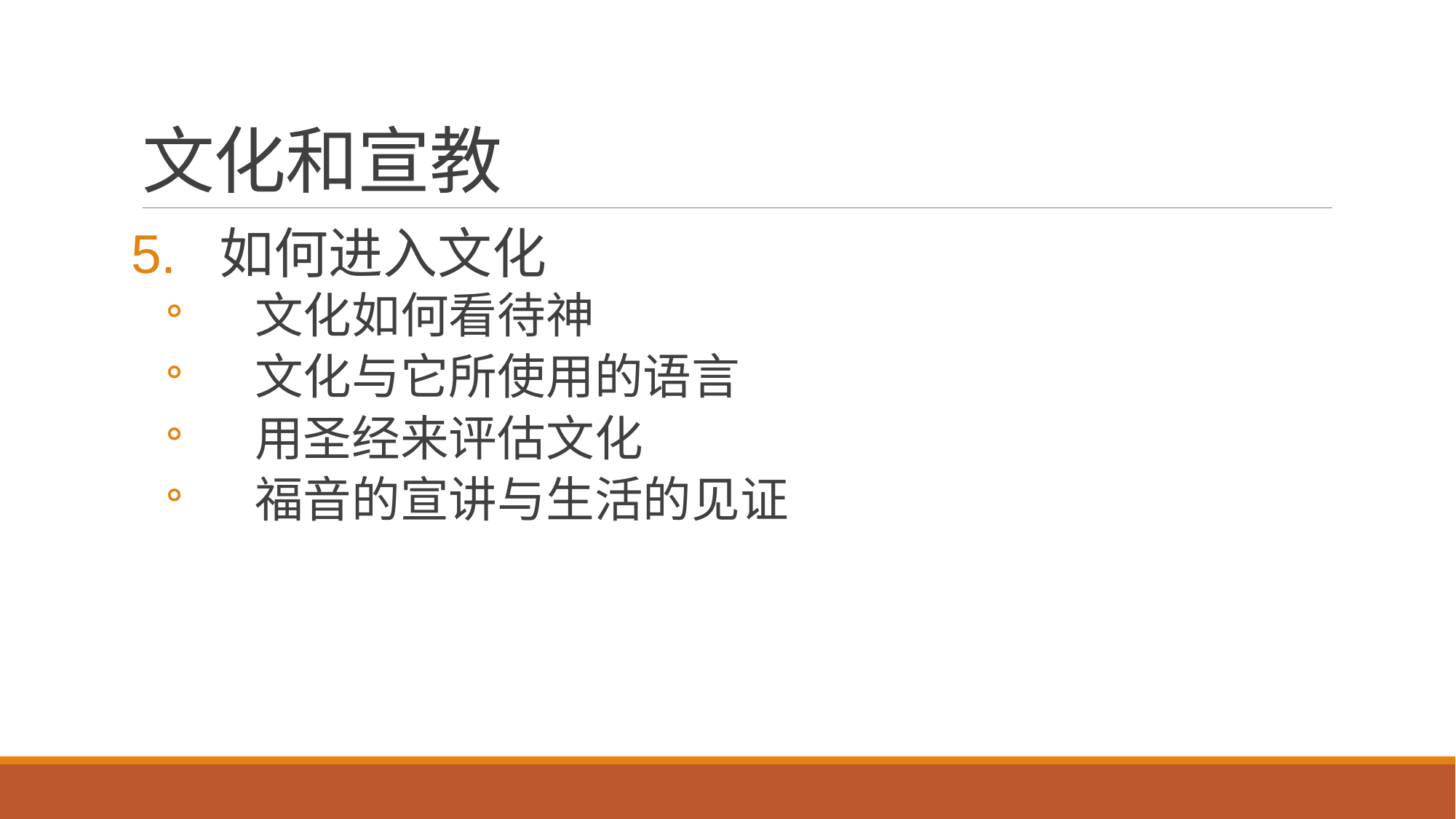

# 文化和宣教
如何进入文化
文化如何看待神
文化与它所使用的语言
用圣经来评估文化
福音的宣讲与生活的见证